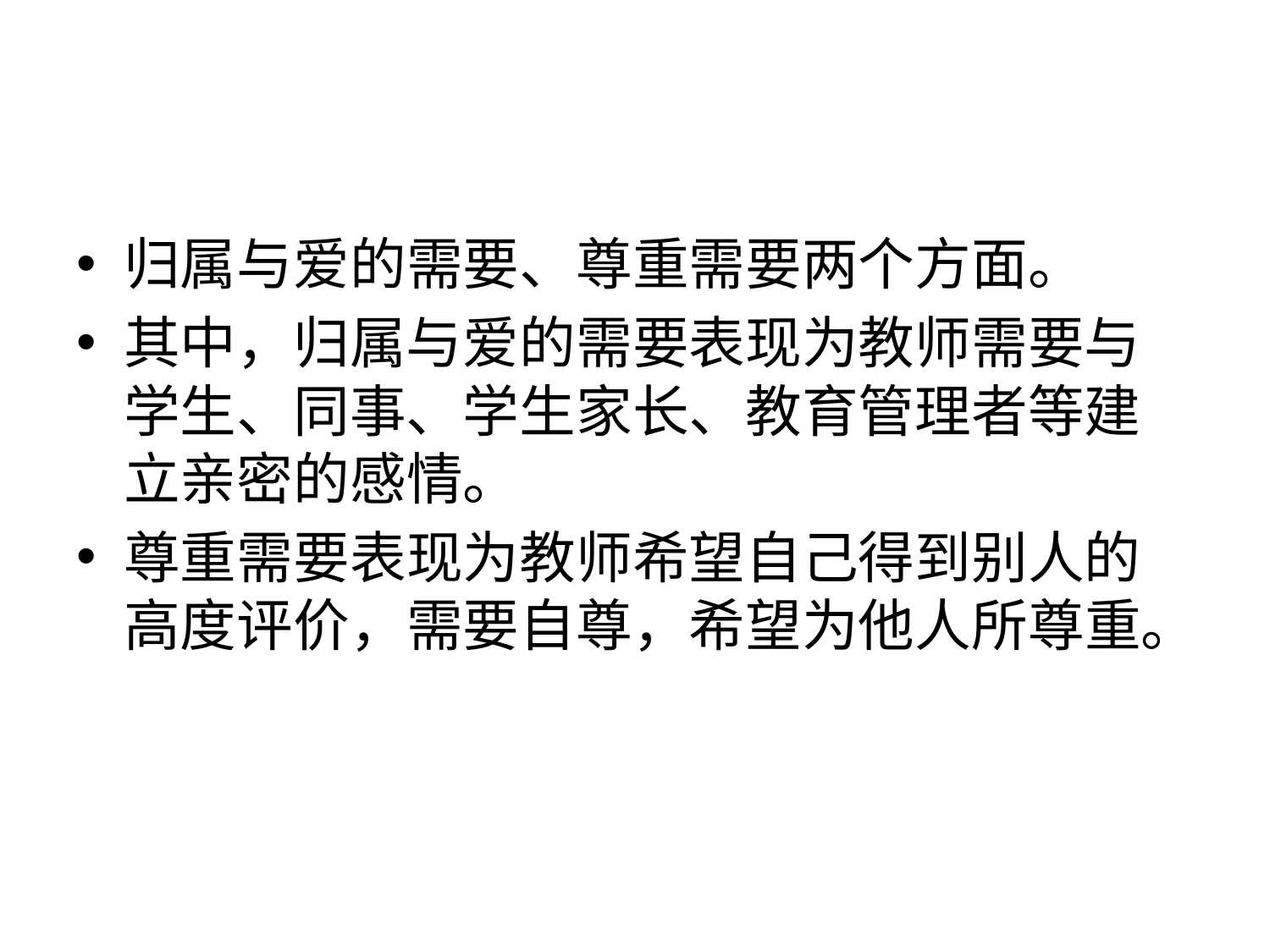

#
归属与爱的需要、尊重需要两个方面。
其中，归属与爱的需要表现为教师需要与学生、同事、学生家长、教育管理者等建立亲密的感情。
尊重需要表现为教师希望自己得到别人的高度评价，需要自尊，希望为他人所尊重。